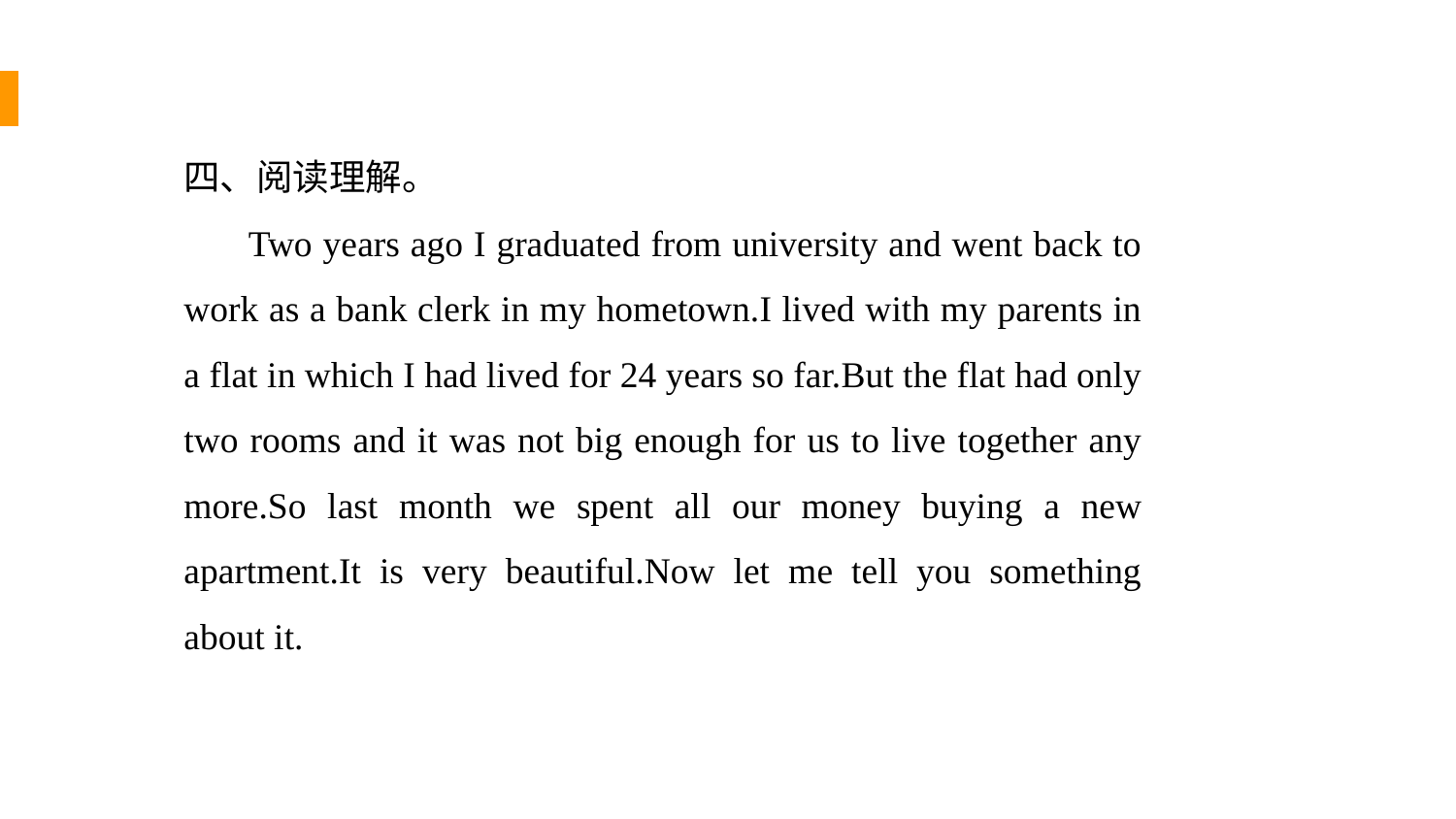

四、阅读理解。
      Two years ago I graduated from university and went back to work as a bank clerk in my hometown.I lived with my parents in a flat in which I had lived for 24 years so far.But the flat had only two rooms and it was not big enough for us to live together any more.So last month we spent all our money buying a new apartment.It is very beautiful.Now let me tell you something about it.